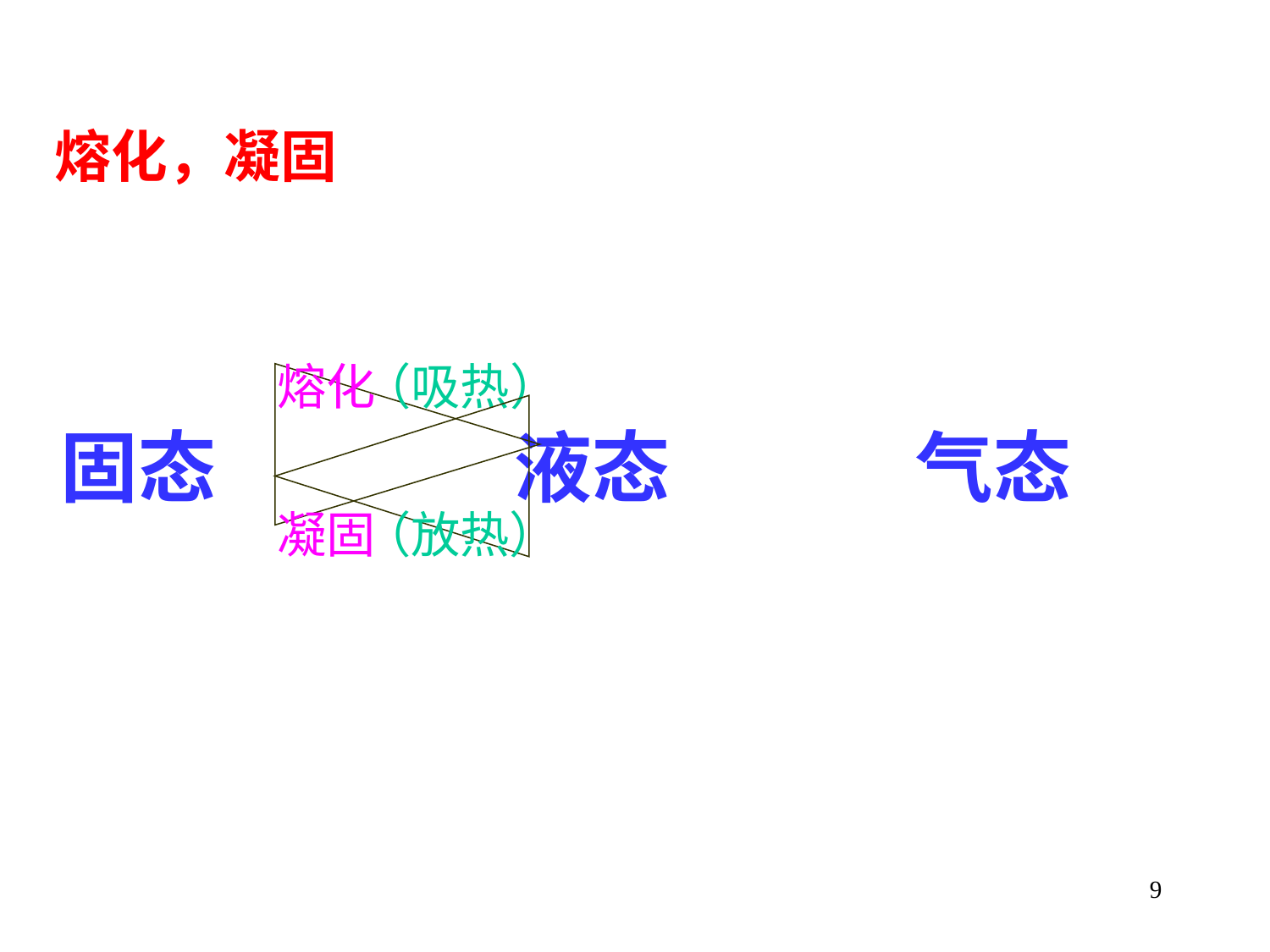

熔化，凝固
固态                 液态              气态
熔化
（吸热）

凝固
（放热）
9